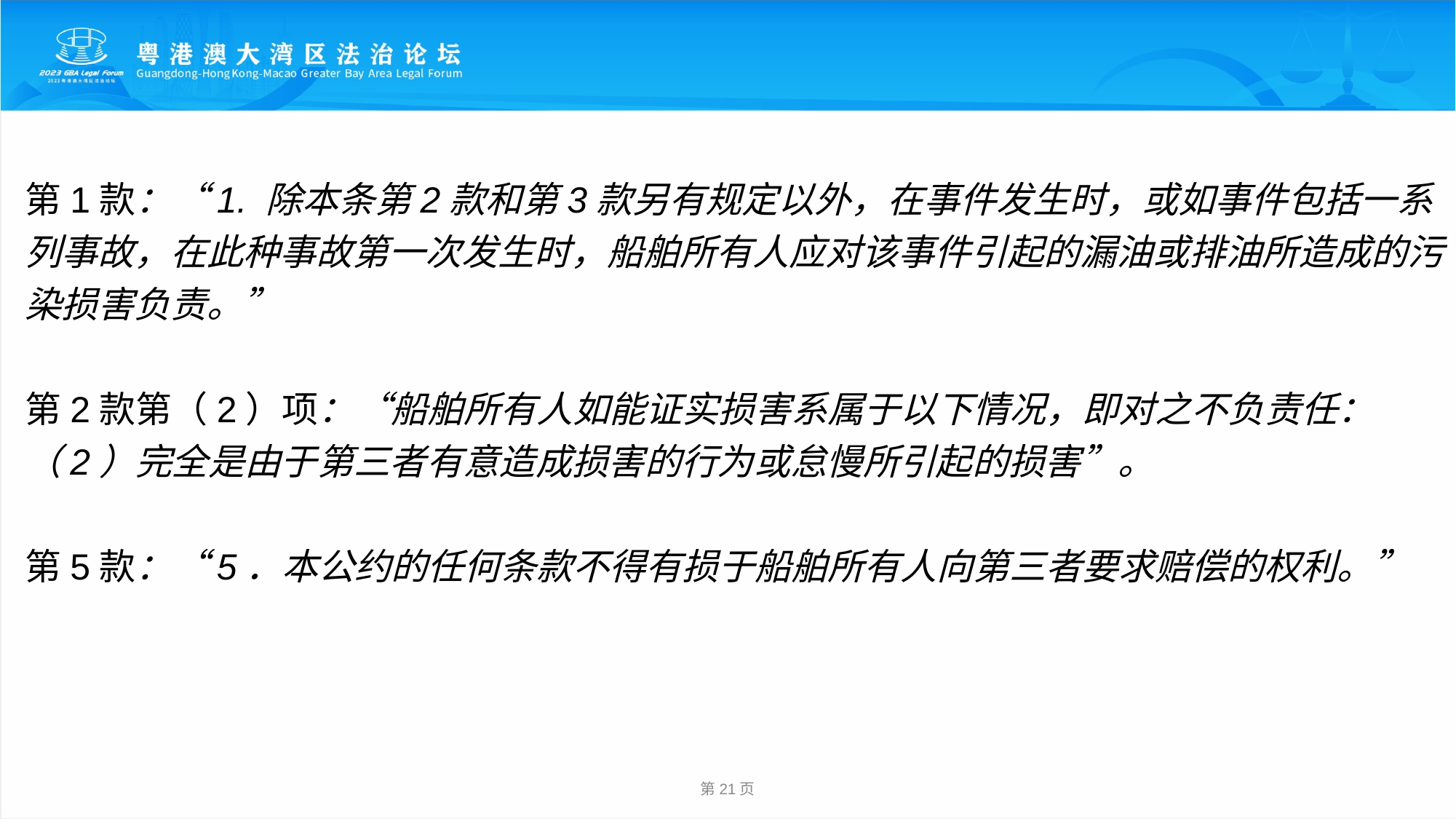

第1款：“1. 除本条第2款和第3款另有规定以外，在事件发生时，或如事件包括一系列事故，在此种事故第一次发生时，船舶所有人应对该事件引起的漏油或排油所造成的污染损害负责。”

第2款第（2）项：“船舶所有人如能证实损害系属于以下情况，即对之不负责任：（2）完全是由于第三者有意造成损害的行为或怠慢所引起的损害”。

第5款：“5．本公约的任何条款不得有损于船舶所有人向第三者要求赔偿的权利。”

第21页